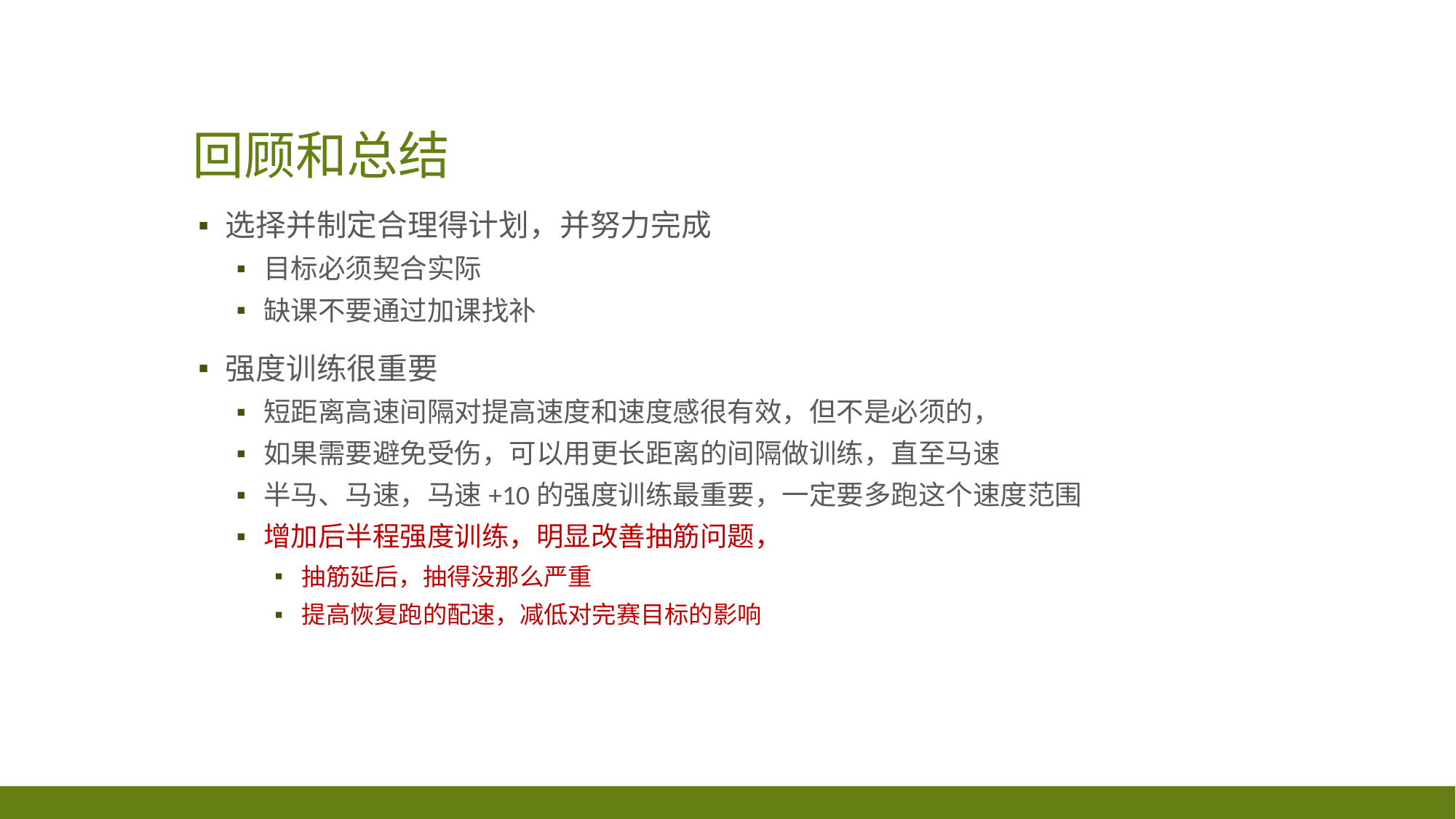

# 回顾和总结
选择并制定合理得计划，并努力完成
目标必须契合实际
缺课不要通过加课找补
强度训练很重要
短距离高速间隔对提高速度和速度感很有效，但不是必须的，
如果需要避免受伤，可以用更长距离的间隔做训练，直至马速
半马、马速，马速+10的强度训练最重要，一定要多跑这个速度范围
增加后半程强度训练，明显改善抽筋问题，
抽筋延后，抽得没那么严重
提高恢复跑的配速，减低对完赛目标的影响